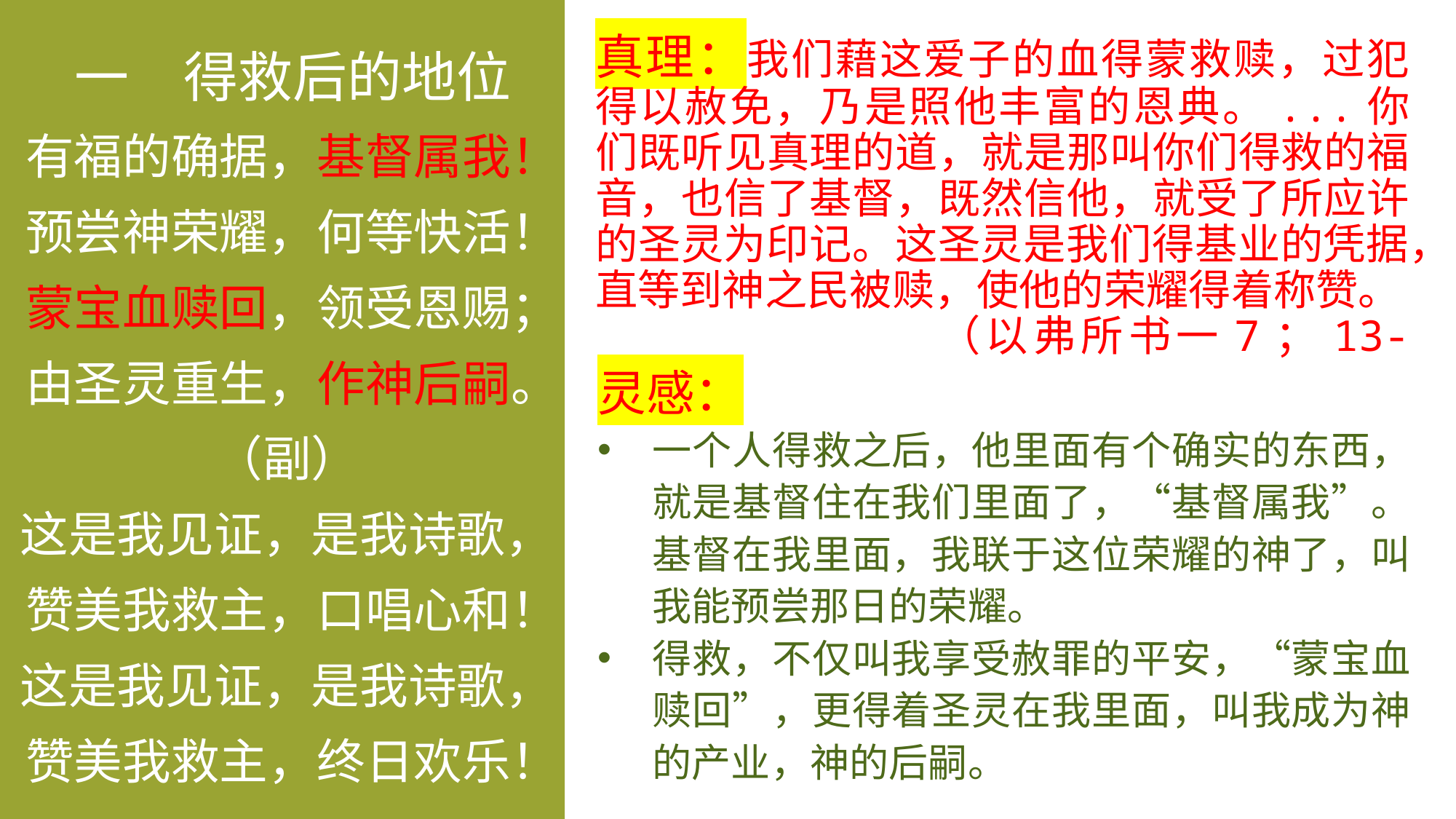

一	得救后的地位
有福的确据，基督属我！
预尝神荣耀，何等快活！
蒙宝血赎回，领受恩赐；
由圣灵重生，作神后嗣。
（副）
这是我见证，是我诗歌，
赞美我救主，口唱心和！
这是我见证，是我诗歌，
赞美我救主，终日欢乐！
真理：我们藉这爱子的血得蒙救赎，过犯得以赦免，乃是照他丰富的恩典。...你们既听见真理的道，就是那叫你们得救的福音，也信了基督，既然信他，就受了所应许的圣灵为印记。这圣灵是我们得基业的凭据，直等到神之民被赎，使他的荣耀得着称赞。
		       （以弗所书一7；13-14）
灵感：
一个人得救之后，他里面有个确实的东西，就是基督住在我们里面了，“基督属我”。基督在我里面，我联于这位荣耀的神了，叫我能预尝那日的荣耀。
得救，不仅叫我享受赦罪的平安，“蒙宝血赎回”，更得着圣灵在我里面，叫我成为神的产业，神的后嗣。